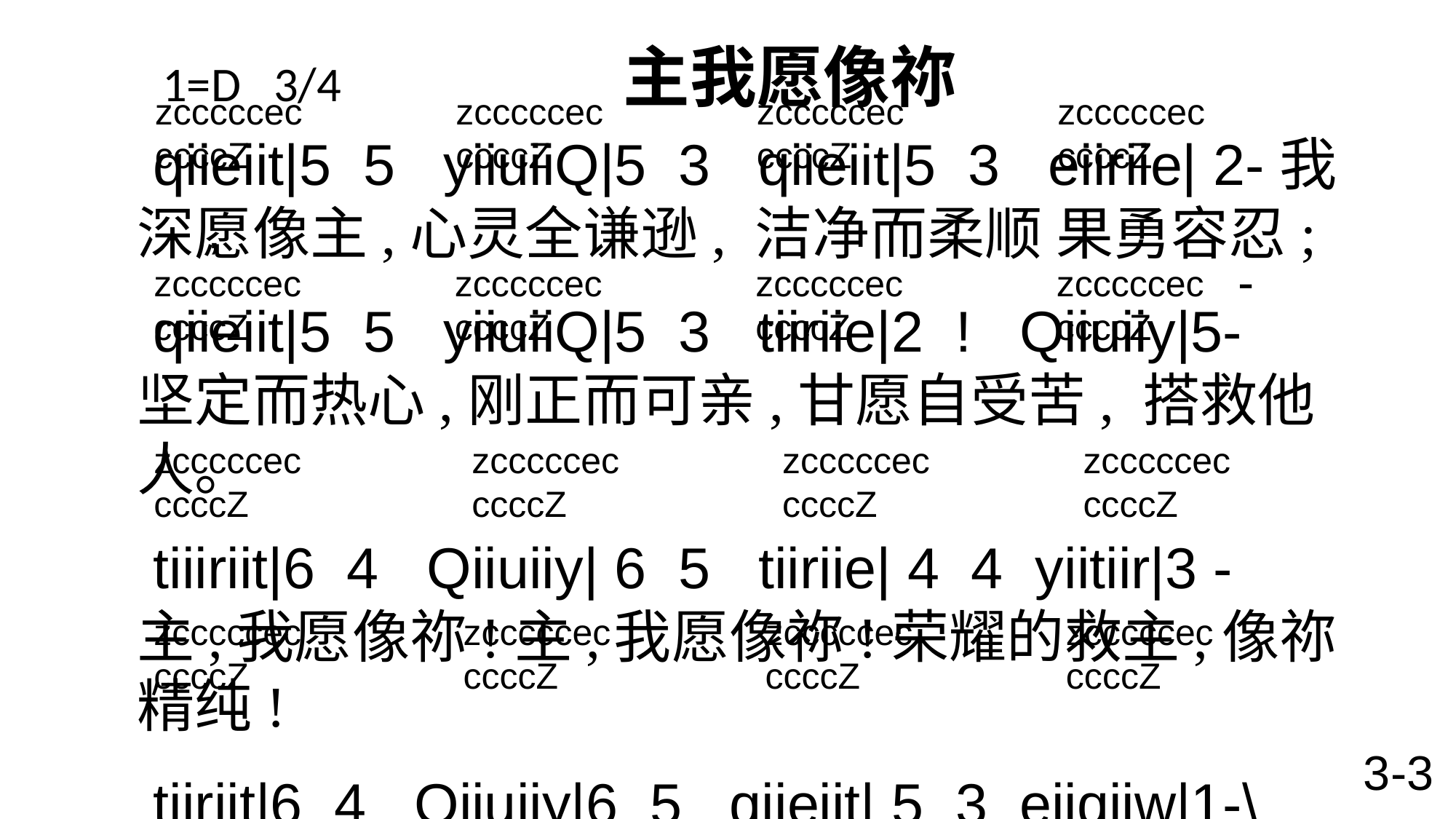

1=D   3/4                   主我愿像祢
zcccccecccccZ
zcccccecccccZ
zcccccecccccZ
zcccccecccccZ
 qiieiit|5  5   yiiuiiQ|5  3   qiieiit|5  3   eiiriie| 2-我深愿像主,心灵全谦逊, 洁净而柔顺 果勇容忍;
 qiieiit|5  5   yiiuiiQ|5  3   tiiriie|2  !   Qiiuiiy|5-
坚定而热心,刚正而可亲,甘愿自受苦, 搭救他人。
 tiiiriit|6  4   Qiiuiiy| 6  5   tiiriie| 4  4  yiitiir|3 -
主,我愿像祢!主,我愿像祢!荣耀的救主,像祢精纯!
 tiiriit|6  4   Qiiuiiy|6  5   qiieiit| 5  3  eiiqiiw|1-\
愿有主美满,愿有主甘甜, 更愿主荣形深印我心!
,
-
zcccccecccccZ
zcccccecccccZ
zcccccecccccZ
zcccccecccccZ
zcccccecccccZ
zcccccecccccZ
zcccccecccccZ
zcccccecccccZ
zcccccecccccZ
zcccccecccccZ
zcccccecccccZ
zcccccecccccZ
3-3